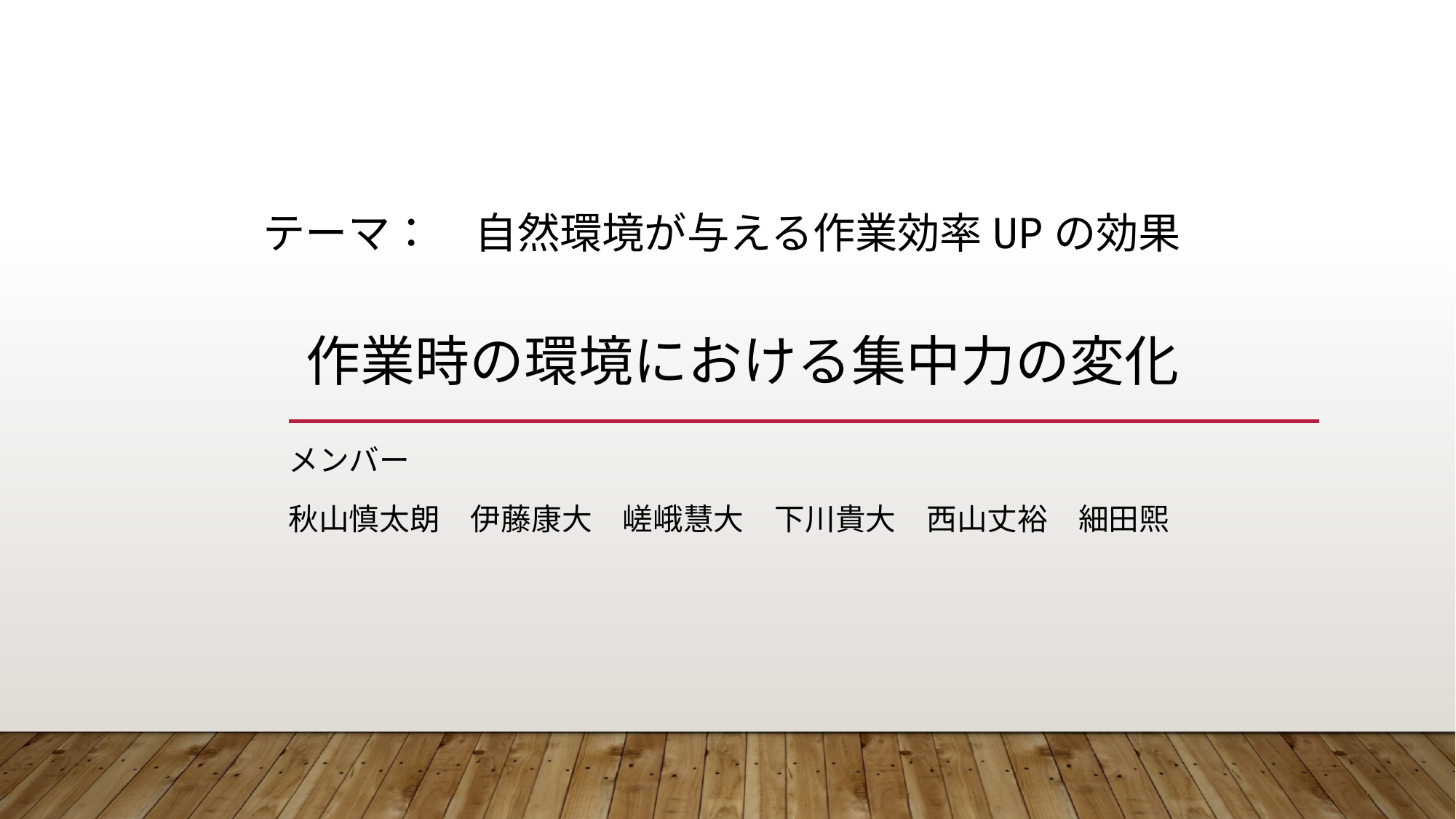

テーマ：　自然環境が与える作業効率UPの効果
# 作業時の環境における集中力の変化
メンバー
秋山慎太朗　伊藤康大　嵯峨慧大　下川貴大　西山丈裕　細田煕